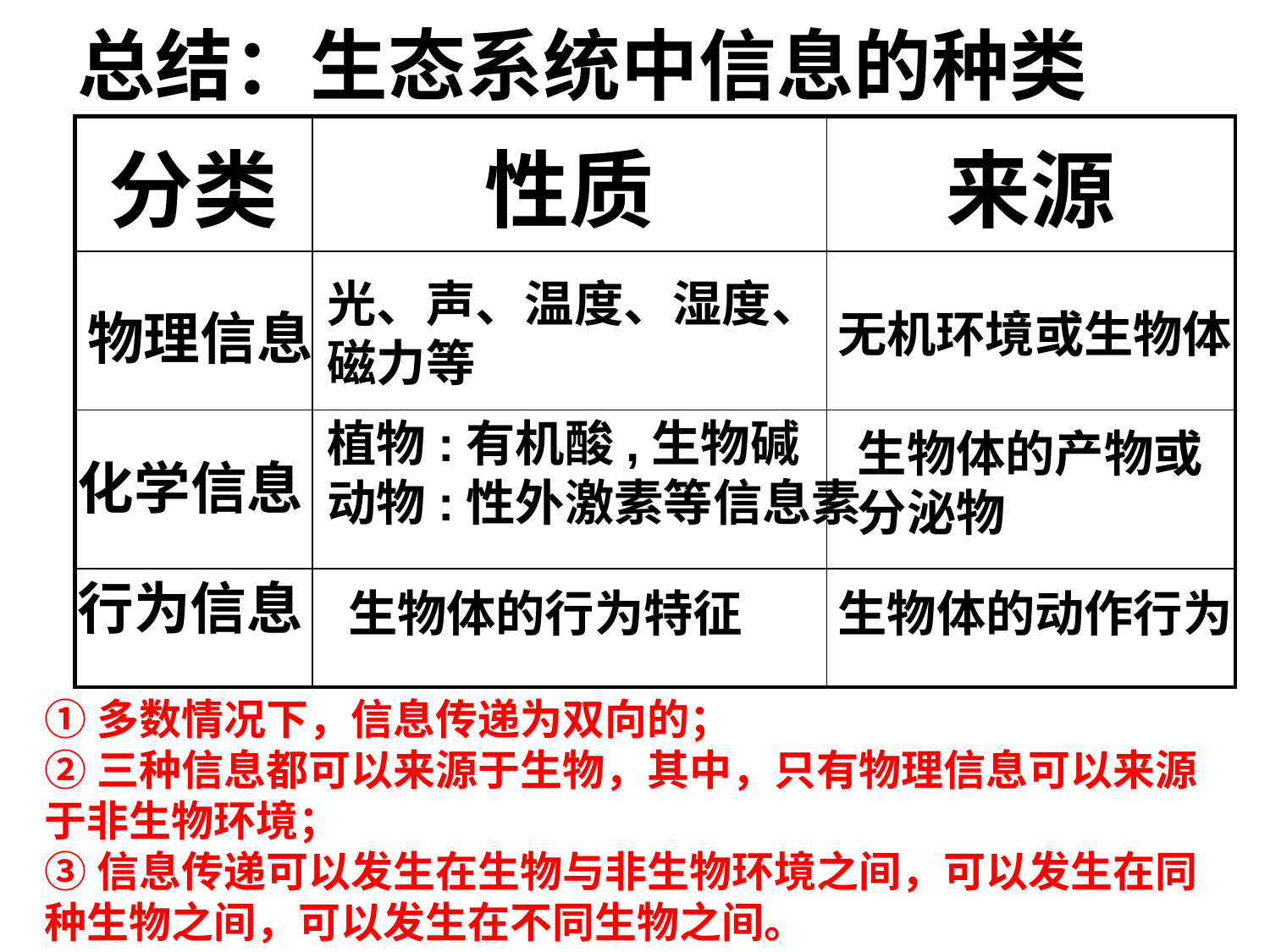

总结：生态系统中信息的种类
| 分类 | 性质 | 来源 |
| --- | --- | --- |
|  |  |  |
|  |  |  |
|  |  |  |
光、声、温度、湿度、磁力等
物理信息
无机环境或生物体
植物:有机酸,生物碱
动物:性外激素等信息素
生物体的产物或分泌物
化学信息
行为信息
生物体的行为特征
生物体的动作行为
①多数情况下，信息传递为双向的；
②三种信息都可以来源于生物，其中，只有物理信息可以来源于非生物环境；
③信息传递可以发生在生物与非生物环境之间，可以发生在同种生物之间，可以发生在不同生物之间。